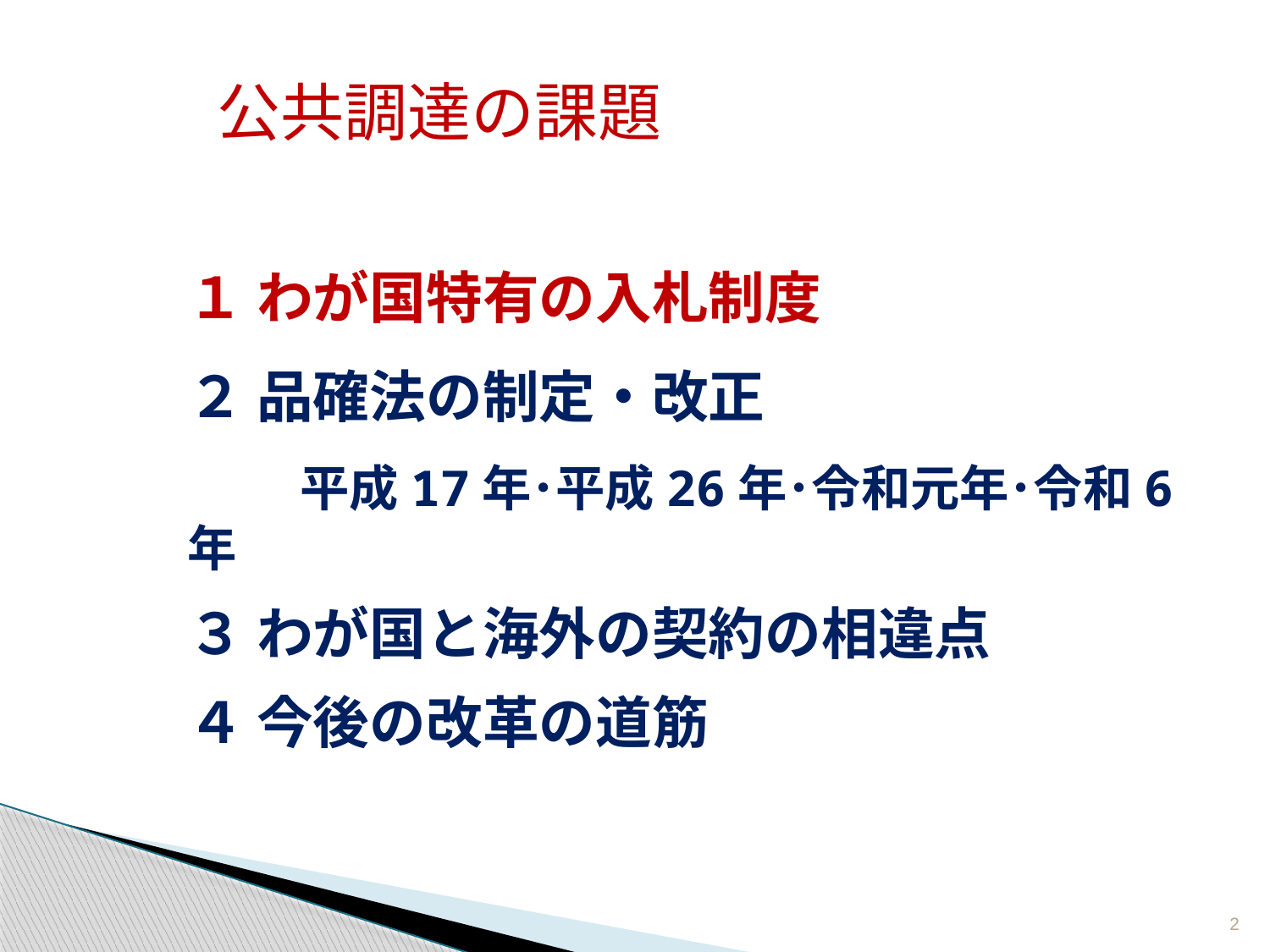

公共調達の課題
１ わが国特有の入札制度
１ わが国特有の入札制度

２ 品確法の制定・改正

　　平成17年･平成26年･令和元年･令和6年

３ わが国と海外の契約の相違点

４ 今後の改革の道筋
2